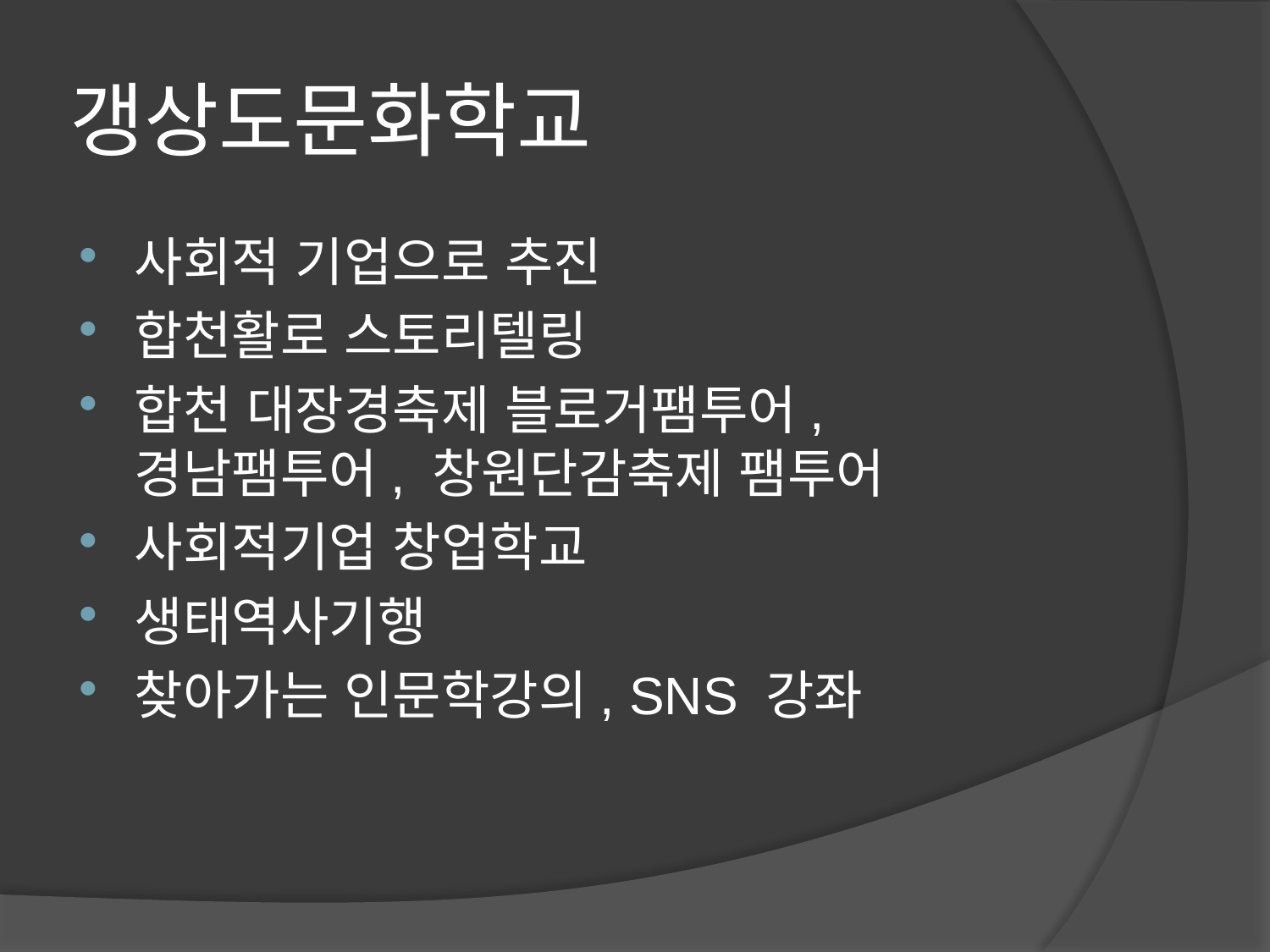

# 갱상도문화학교
사회적 기업으로 추진
합천활로 스토리텔링
합천 대장경축제 블로거팸투어, 경남팸투어, 창원단감축제 팸투어
사회적기업 창업학교
생태역사기행
찾아가는 인문학강의, SNS 강좌